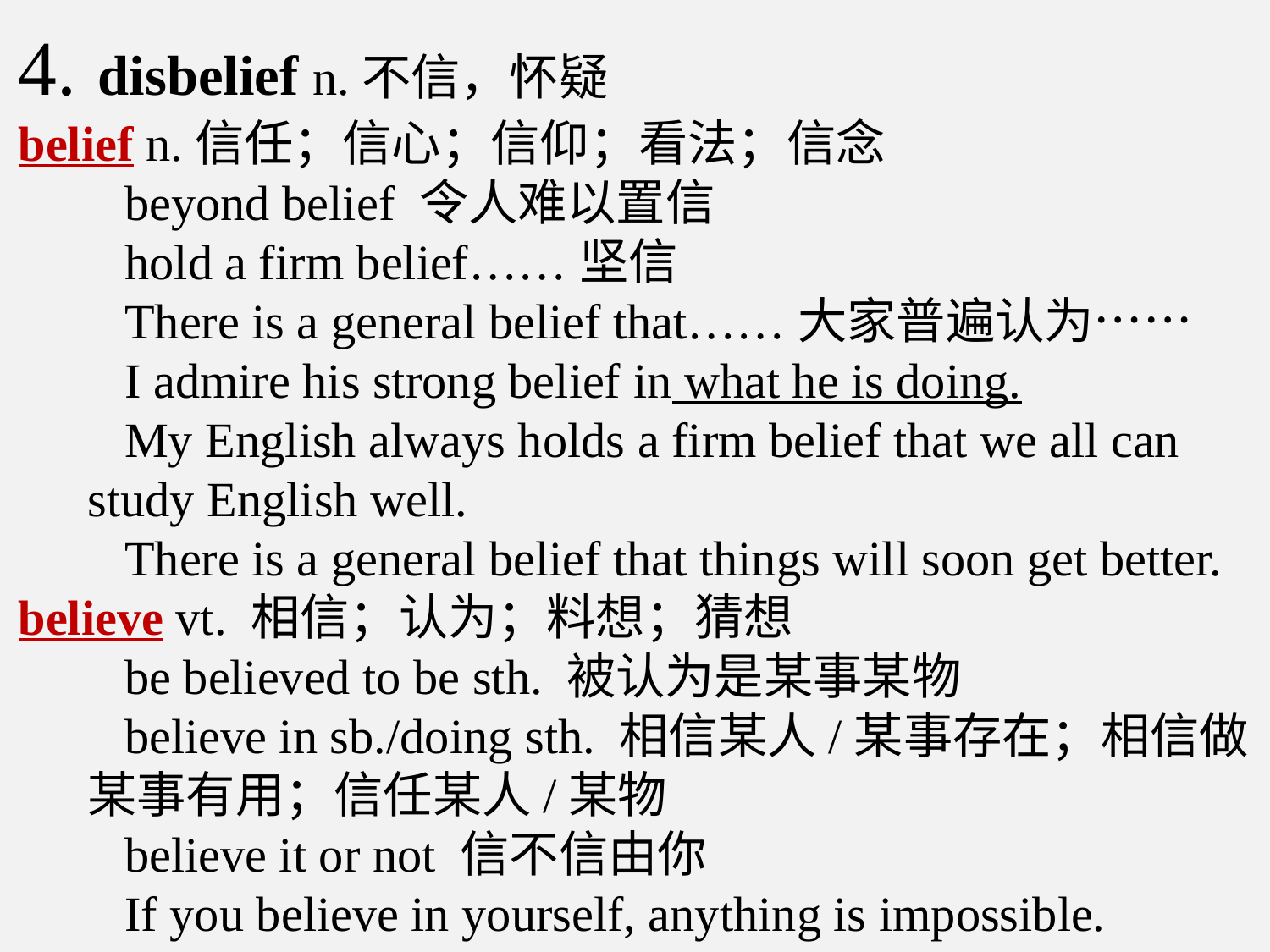

4. disbelief n.不信，怀疑
belief n.信任；信心；信仰；看法；信念
beyond belief 令人难以置信
hold a firm belief……坚信
There is a general belief that……大家普遍认为……
I admire his strong belief in what he is doing.
My English always holds a firm belief that we all can study English well.
There is a general belief that things will soon get better.
believe vt. 相信；认为；料想；猜想
be believed to be sth. 被认为是某事某物
believe in sb./doing sth. 相信某人/某事存在；相信做某事有用；信任某人/某物
believe it or not 信不信由你
If you believe in yourself, anything is impossible.